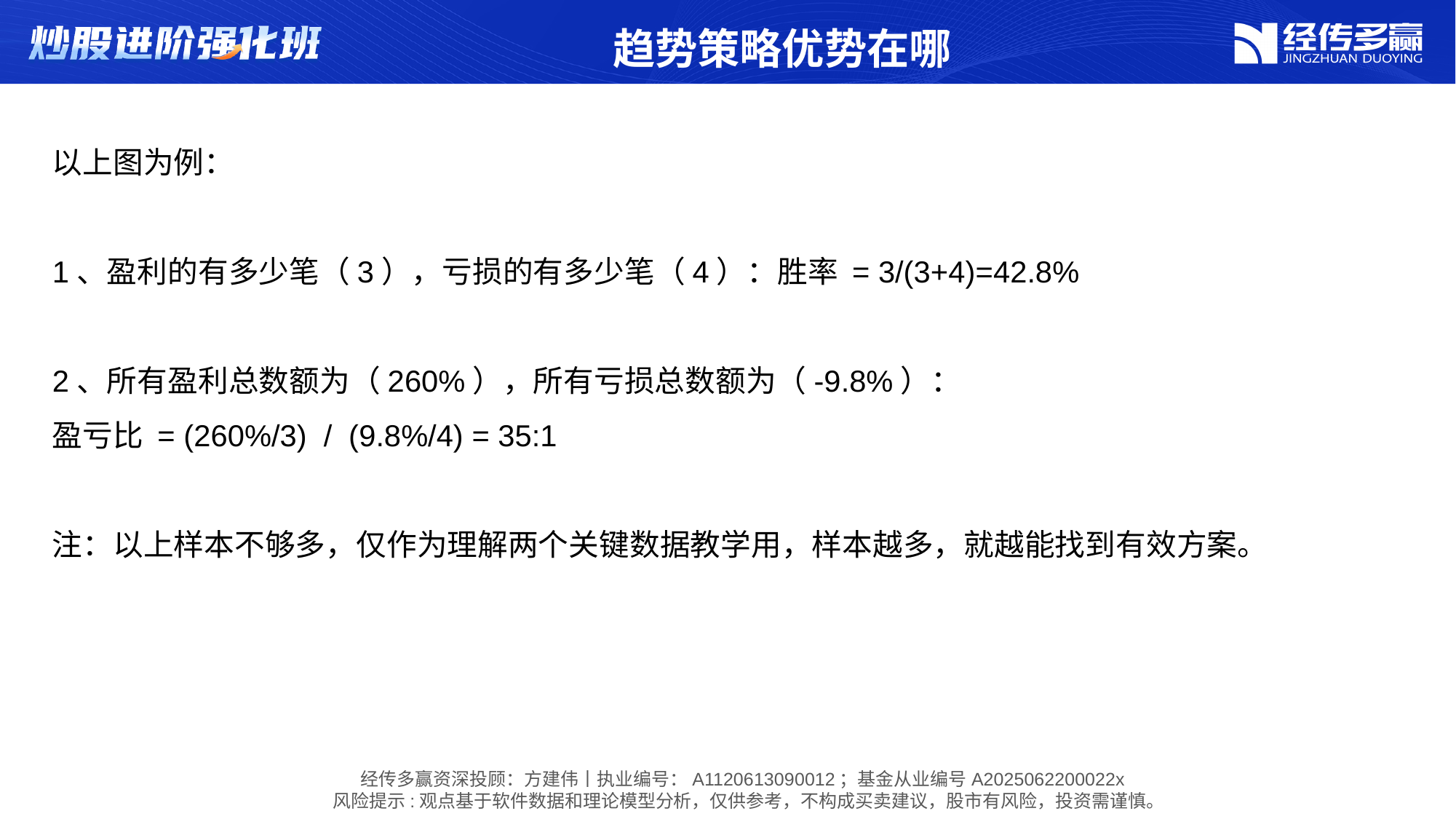

趋势策略优势在哪
以上图为例：

1、盈利的有多少笔（3），亏损的有多少笔（4）：胜率 = 3/(3+4)=42.8%

2、所有盈利总数额为（260%），所有亏损总数额为（-9.8%）：
盈亏比 = (260%/3)  /  (9.8%/4) = 35:1

注：以上样本不够多，仅作为理解两个关键数据教学用，样本越多，就越能找到有效方案。